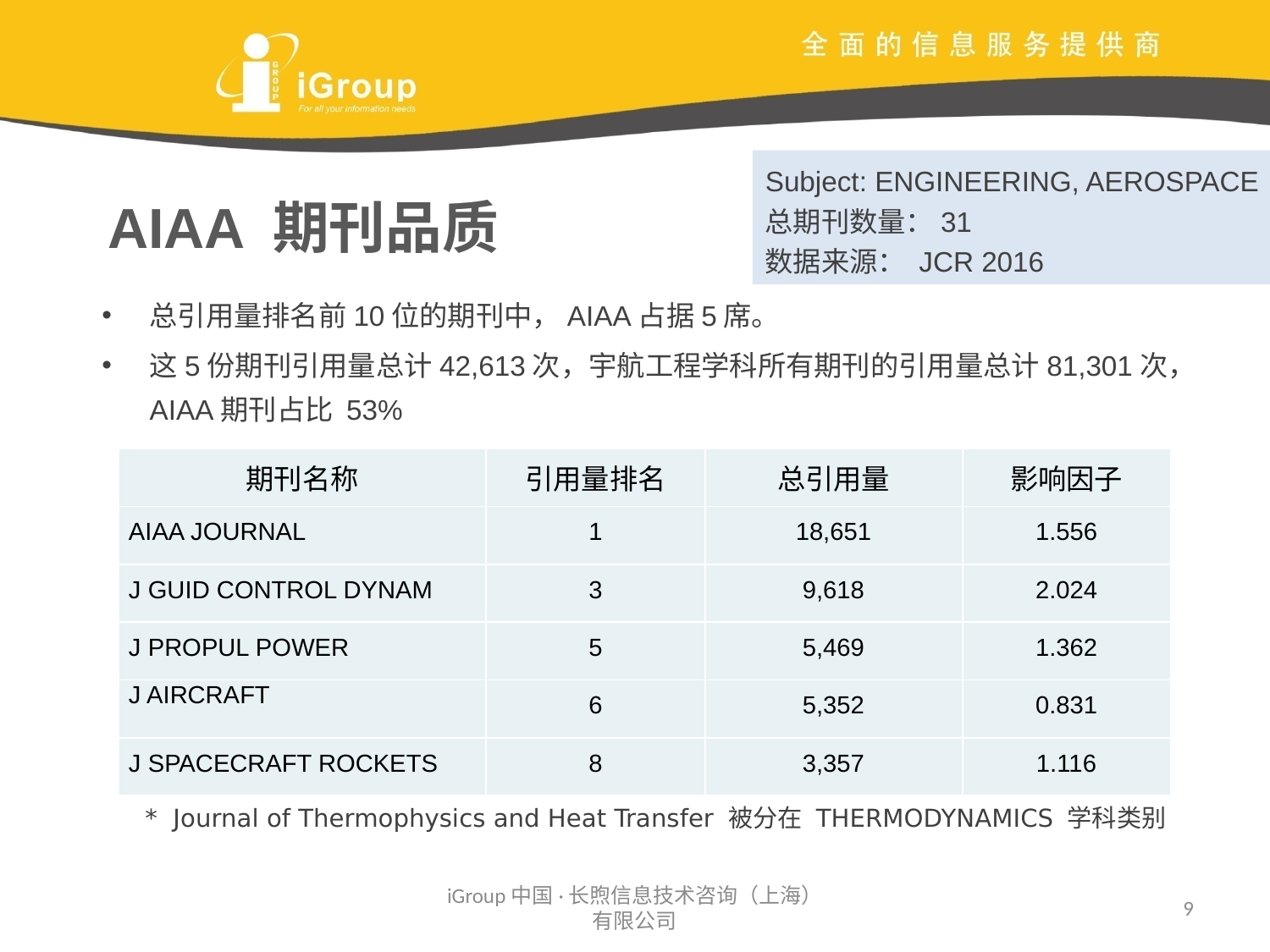

Subject: ENGINEERING, AEROSPACE
总期刊数量：31
数据来源： JCR 2016
AIAA 期刊品质
总引用量排名前10位的期刊中，AIAA占据5席。
这5份期刊引用量总计42,613次，宇航工程学科所有期刊的引用量总计81,301次，AIAA期刊占比 53%
| 期刊名称 | 引用量排名 | 总引用量 | 影响因子 |
| --- | --- | --- | --- |
| AIAA JOURNAL | 1 | 18,651 | 1.556 |
| J GUID CONTROL DYNAM | 3 | 9,618 | 2.024 |
| J PROPUL POWER | 5 | 5,469 | 1.362 |
| J AIRCRAFT | 6 | 5,352 | 0.831 |
| J SPACECRAFT ROCKETS | 8 | 3,357 | 1.116 |
*  Journal of Thermophysics and Heat Transfer 被分在 THERMODYNAMICS 学科类别
iGroup中国·长煦信息技术咨询（上海）有限公司
9